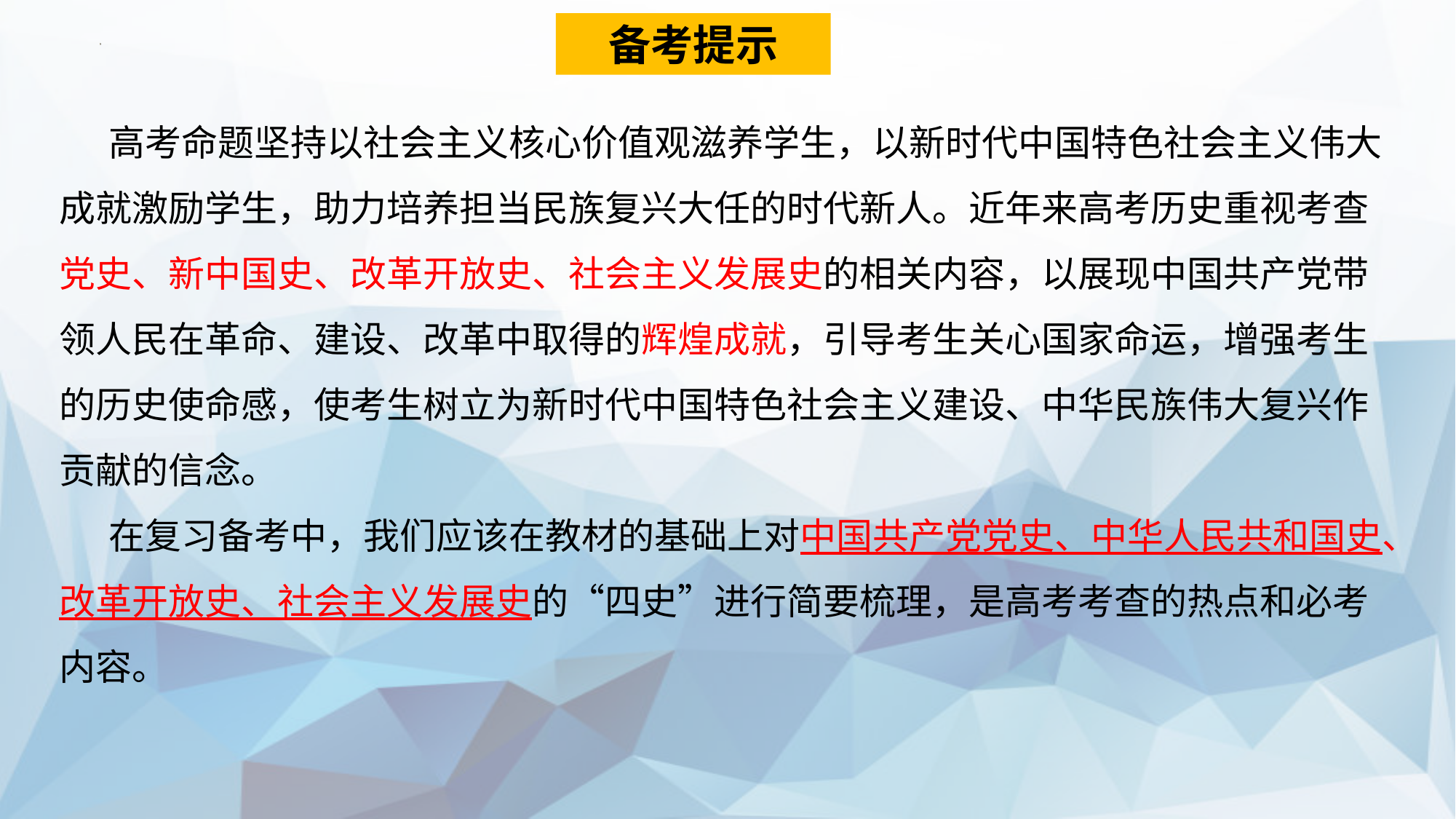

备考提示
     高考命题坚持以社会主义核心价值观滋养学生，以新时代中国特色社会主义伟大成就激励学生，助力培养担当民族复兴大任的时代新人。近年来高考历史重视考查党史、新中国史、改革开放史、社会主义发展史的相关内容，以展现中国共产党带领人民在革命、建设、改革中取得的辉煌成就，引导考生关心国家命运，增强考生的历史使命感，使考生树立为新时代中国特色社会主义建设、中华民族伟大复兴作贡献的信念。
     在复习备考中，我们应该在教材的基础上对中国共产党党史、中华人民共和国史、改革开放史、社会主义发展史的“四史”进行简要梳理，是高考考查的热点和必考内容。